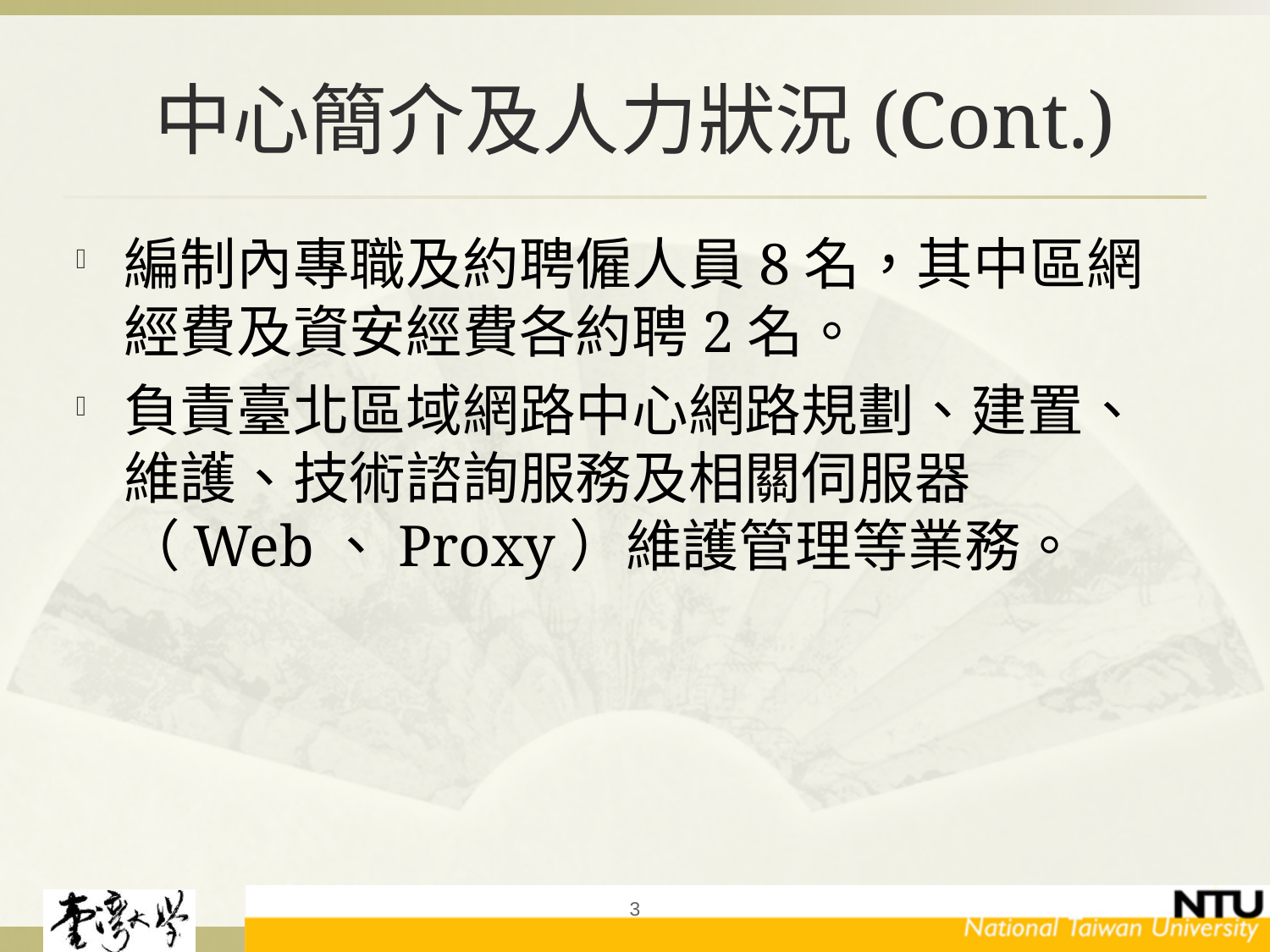

# 中心簡介及人力狀況(Cont.)
編制內專職及約聘僱人員8名，其中區網經費及資安經費各約聘2名。
負責臺北區域網路中心網路規劃、建置、維護、技術諮詢服務及相關伺服器（Web、Proxy）維護管理等業務。
3